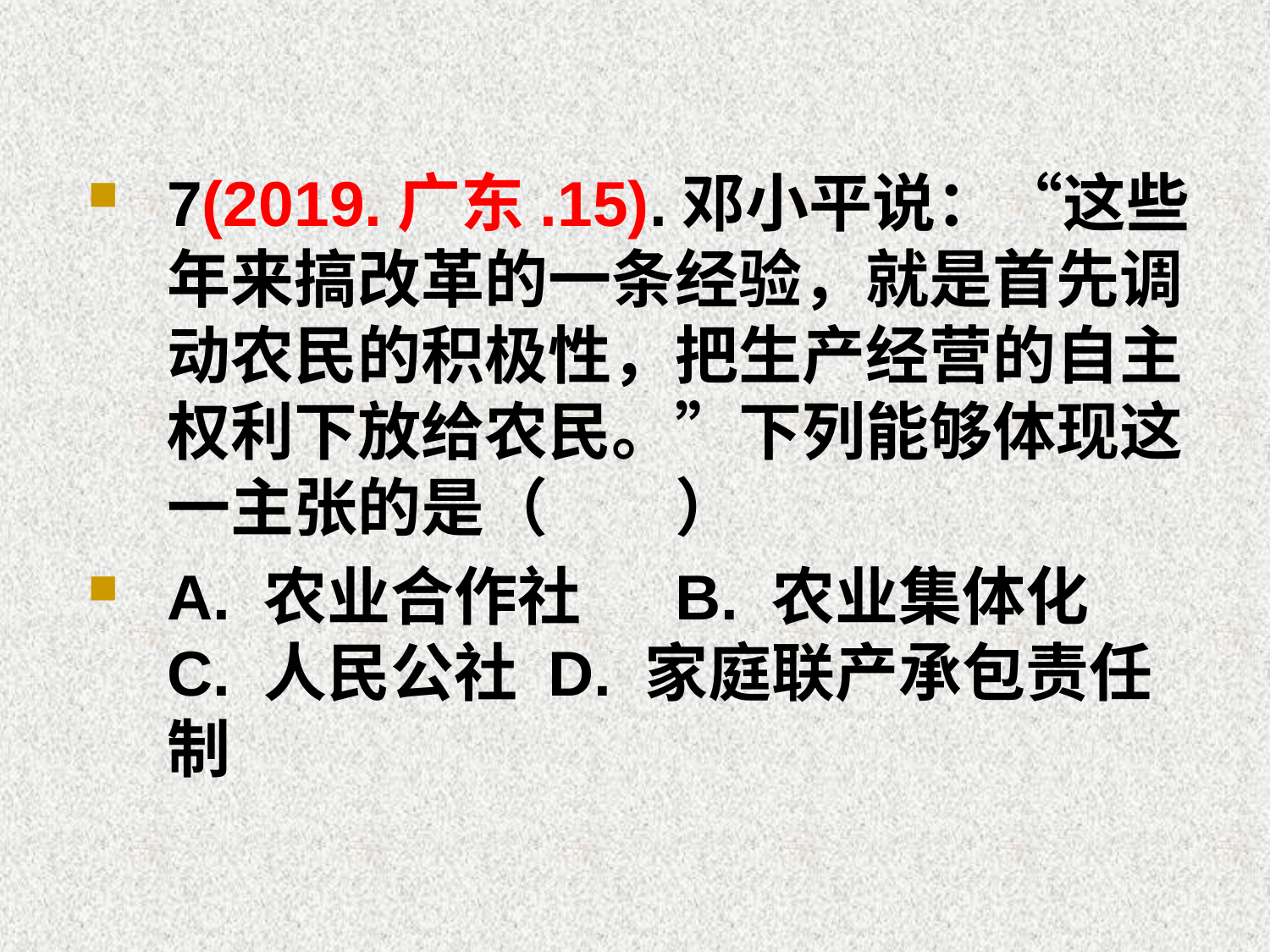

#
7(2019.广东.15).邓小平说：“这些年来搞改革的一条经验，就是首先调动农民的积极性，把生产经营的自主权利下放给农民。”下列能够体现这一主张的是（　　）
A. 农业合作社	B. 农业集体化
C. 人民公社	D. 家庭联产承包责任制